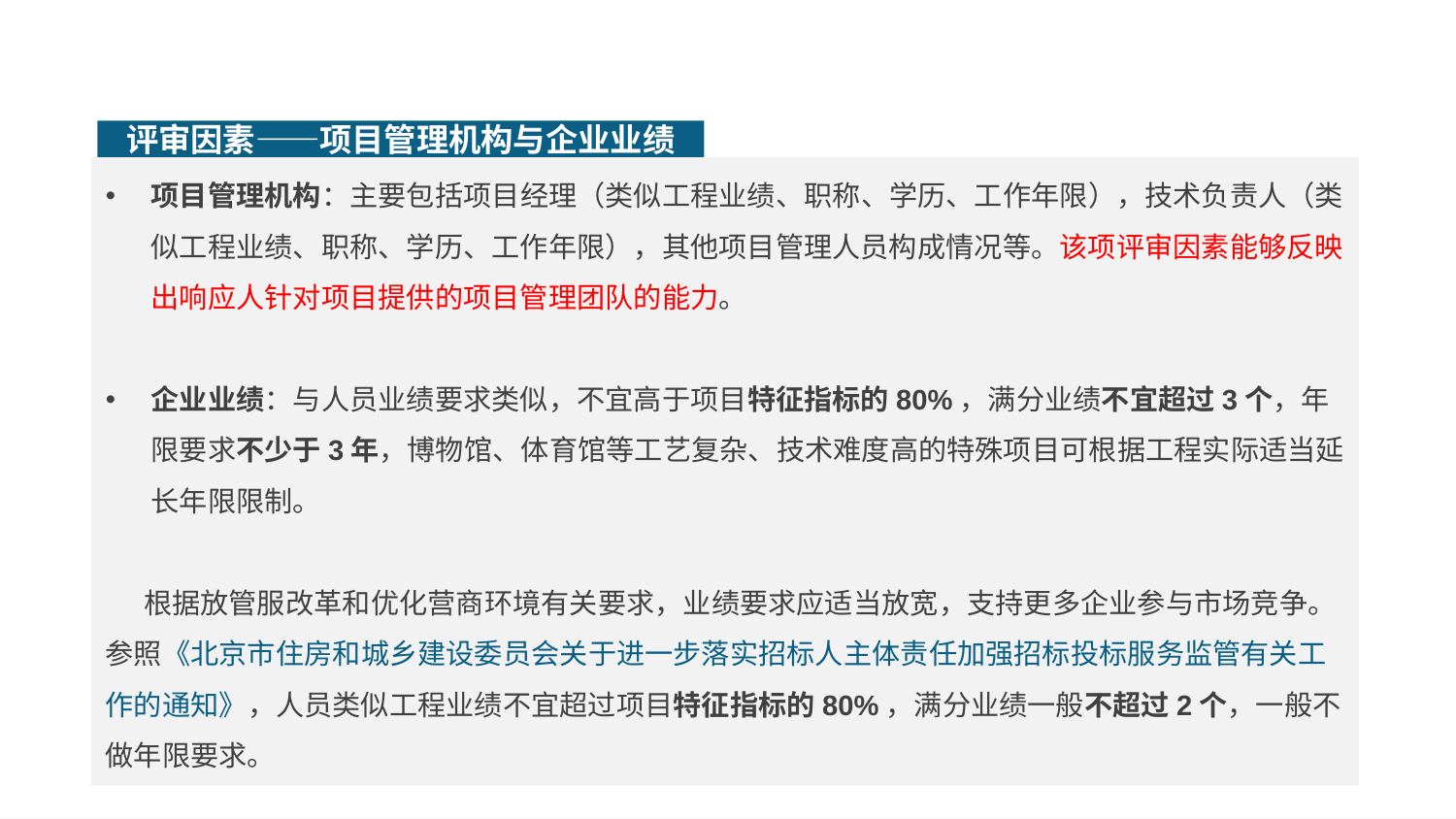

评审因素——项目管理机构与企业业绩

项目管理机构：主要包括项目经理（类似工程业绩、职称、学历、工作年限），技术负责人（类似工程业绩、职称、学历、工作年限），其他项目管理人员构成情况等。该项评审因素能够反映出响应人针对项目提供的项目管理团队的能力。

企业业绩：与人员业绩要求类似，不宜高于项目特征指标的80%，满分业绩不宜超过3个，年限要求不少于3年，博物馆、体育馆等工艺复杂、技术难度高的特殊项目可根据工程实际适当延长年限限制。

     根据放管服改革和优化营商环境有关要求，业绩要求应适当放宽，支持更多企业参与市场竞争。参照《北京市住房和城乡建设委员会关于进一步落实招标人主体责任加强招标投标服务监管有关工作的通知》，人员类似工程业绩不宜超过项目特征指标的80%，满分业绩一般不超过2个，一般不做年限要求。